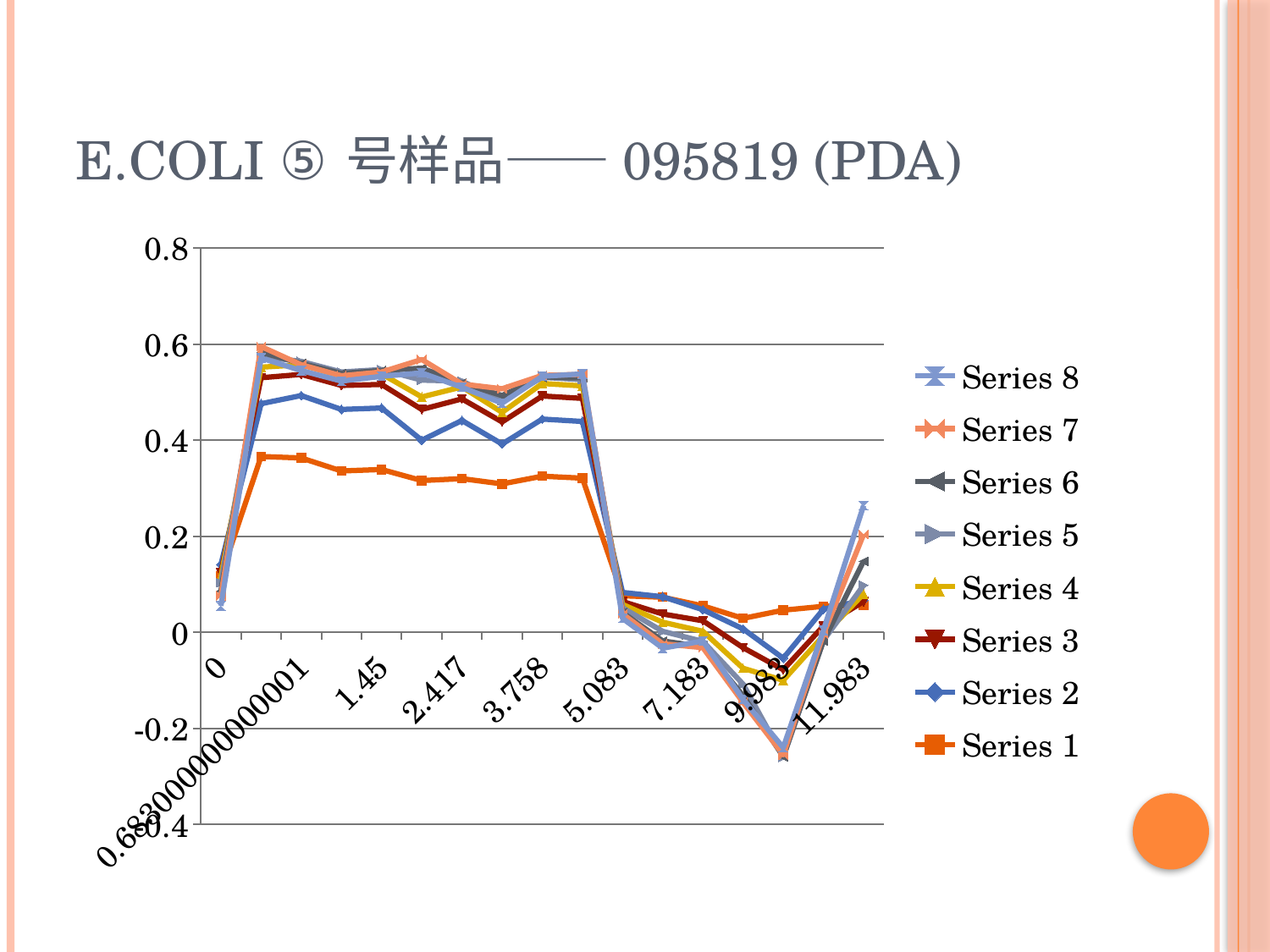

# E.coli ⑤号样品——095819 (PDA)

### Chart

| Category | Series 1 | Series 2 | Series 3 | Series 4 | Series 5 | Series 6 | Series 7 | Series 8 |
|---|---|---|---|---|---|---|---|---|
| 0 | 0.11700000000000005 | 0.024000000000000014 | -0.017000000000000008 | -0.008000000000000007 | -0.012999999999999998 | -0.017000000000000008 | -0.010000000000000007 | -0.021000000000000015 |
| 0.38300000000000017 | 0.3660000000000002 | 0.11000000000000003 | 0.054000000000000034 | 0.02200000000000001 | 0.02200000000000001 | 0.009000000000000006 | 0.012000000000000007 | -0.024000000000000014 |
| 0.6830000000000005 | 0.3630000000000002 | 0.13 | 0.04400000000000002 | 0.020000000000000014 | 0.0070000000000000045 | -0.004000000000000003 | -0.0030000000000000022 | -0.012000000000000007 |
| 1.0329999999999993 | 0.33600000000000024 | 0.128 | 0.05000000000000003 | 0.020000000000000014 | 0.008000000000000007 | -0.0030000000000000022 | -0.005000000000000003 | -0.011 |
| 1.45 | 0.33900000000000025 | 0.128 | 0.04900000000000004 | 0.02200000000000001 | 0.009000000000000006 | -0.0020000000000000013 | -0.0030000000000000022 | -0.009000000000000006 |
| 1.9500000000000002 | 0.31600000000000017 | 0.08400000000000006 | 0.06400000000000004 | 0.026000000000000006 | 0.03500000000000002 | 0.025000000000000015 | 0.01800000000000001 | -0.028000000000000008 |
| 2.4169999999999985 | 0.3200000000000002 | 0.12100000000000002 | 0.04500000000000002 | 0.025000000000000015 | 0.012000000000000007 | -0.004000000000000003 | -0.0020000000000000013 | -0.0070000000000000045 |
| 3.05 | 0.30900000000000016 | 0.08300000000000006 | 0.04600000000000001 | 0.020000000000000014 | 0.024000000000000014 | 0.011 | 0.014000000000000004 | -0.030000000000000016 |
| 3.758 | 0.3250000000000002 | 0.119 | 0.04800000000000003 | 0.026000000000000006 | 0.012999999999999998 | 0.0 | 0.004000000000000003 | -0.0020000000000000013 |
| 4.383 | 0.3210000000000002 | 0.118 | 0.04800000000000003 | 0.026000000000000006 | 0.012999999999999998 | 0.004000000000000003 | 0.0070000000000000045 | 0.0010000000000000007 |
| 5.0830000000000002 | 0.07600000000000003 | 0.0070000000000000045 | -0.01900000000000001 | -0.0060000000000000045 | -0.0070000000000000045 | -0.010000000000000007 | -0.0030000000000000022 | -0.009000000000000006 |
| 5.9829999999999997 | 0.07300000000000002 | 0.0010000000000000007 | -0.03600000000000002 | -0.017000000000000008 | -0.01900000000000001 | -0.020000000000000014 | -0.0060000000000000045 | -0.009000000000000006 |
| 7.1829999999999972 | 0.05500000000000002 | -0.008000000000000007 | -0.02300000000000001 | -0.02200000000000001 | -0.021000000000000015 | -0.011 | -0.0020000000000000013 | 0.014000000000000004 |
| 8.4550000000000054 | 0.029000000000000015 | -0.02200000000000001 | -0.03900000000000002 | -0.043000000000000003 | -0.033 | -0.024000000000000014 | -0.014000000000000004 | 0.0060000000000000045 |
| 9.9830000000000005 | 0.04600000000000001 | -0.1 | -0.024000000000000014 | -0.02200000000000001 | -0.16000000000000006 | 0.0010000000000000007 | 0.004000000000000003 | 0.014999999999999998 |
| 10.983000000000002 | 0.054000000000000034 | -0.0060000000000000045 | -0.03500000000000002 | -0.020000000000000014 | -0.010000000000000007 | -0.0010000000000000007 | 0.014000000000000004 | 0.008000000000000007 |
| 11.983000000000002 | 0.05700000000000003 | 0.010000000000000007 | -0.0030000000000000022 | 0.01600000000000001 | 0.01800000000000001 | 0.05000000000000003 | 0.056000000000000015 | 0.06000000000000003 |